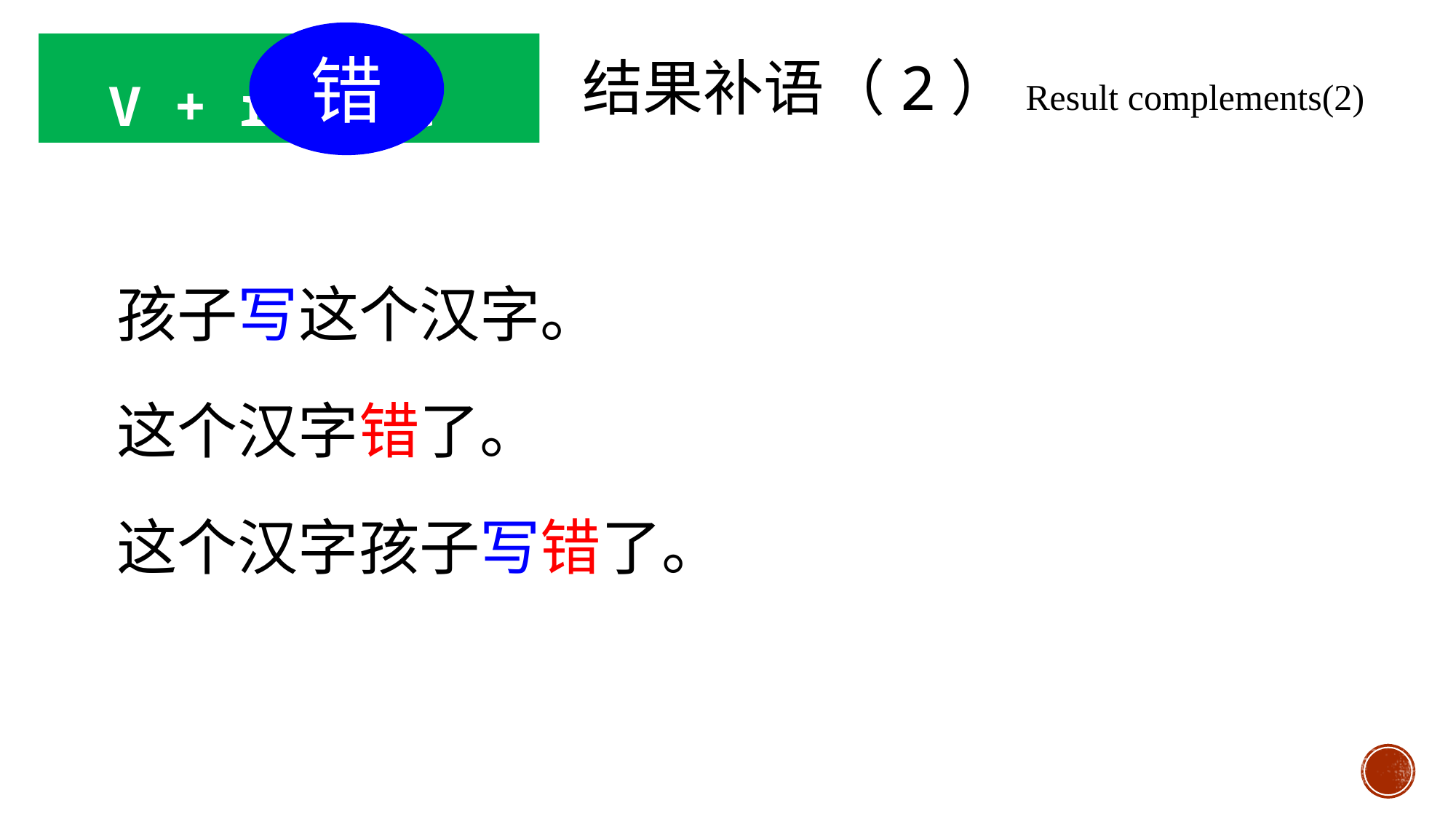

错
V + result
结果补语（2）Result complements(2)
孩子写这个汉字。
这个汉字错了。
这个汉字孩子写错了。